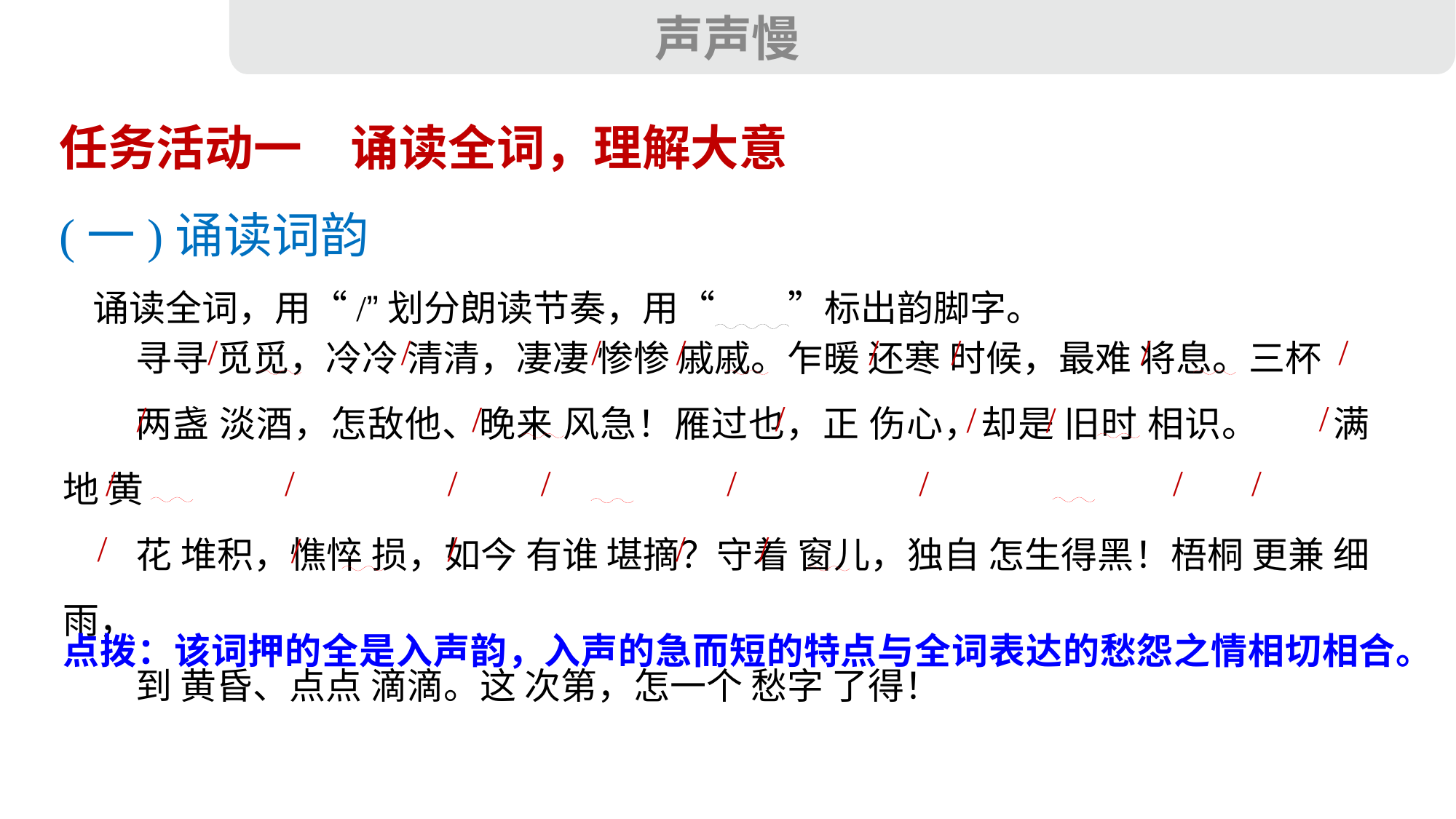

声声慢
任务活动一　诵读全词，理解大意
(一)诵读词韵
   诵读全词，用“/”划分朗读节奏，用“　　”标出韵脚字。
寻寻 觅觅，冷冷 清清，凄凄 惨惨 戚戚。乍暖 还寒 时候，最难 将息。三杯
两盏 淡酒，怎敌他、晚来 风急！雁过也，正 伤心，却是 旧时 相识。　　满地 黄
花 堆积，憔悴 损，如今 有谁 堪摘？守着 窗儿，独自 怎生得黑！梧桐 更兼 细雨，
到 黄昏、点点 滴滴。这 次第，怎一个 愁字 了得！
/
/
/
/
/
/
/
/

/
/
/
/
/
/

/
/
/
/
/
/
/
/
/
/
/
/
/

点拨：该词押的全是入声韵，入声的急而短的特点与全词表达的愁怨之情相切相合。